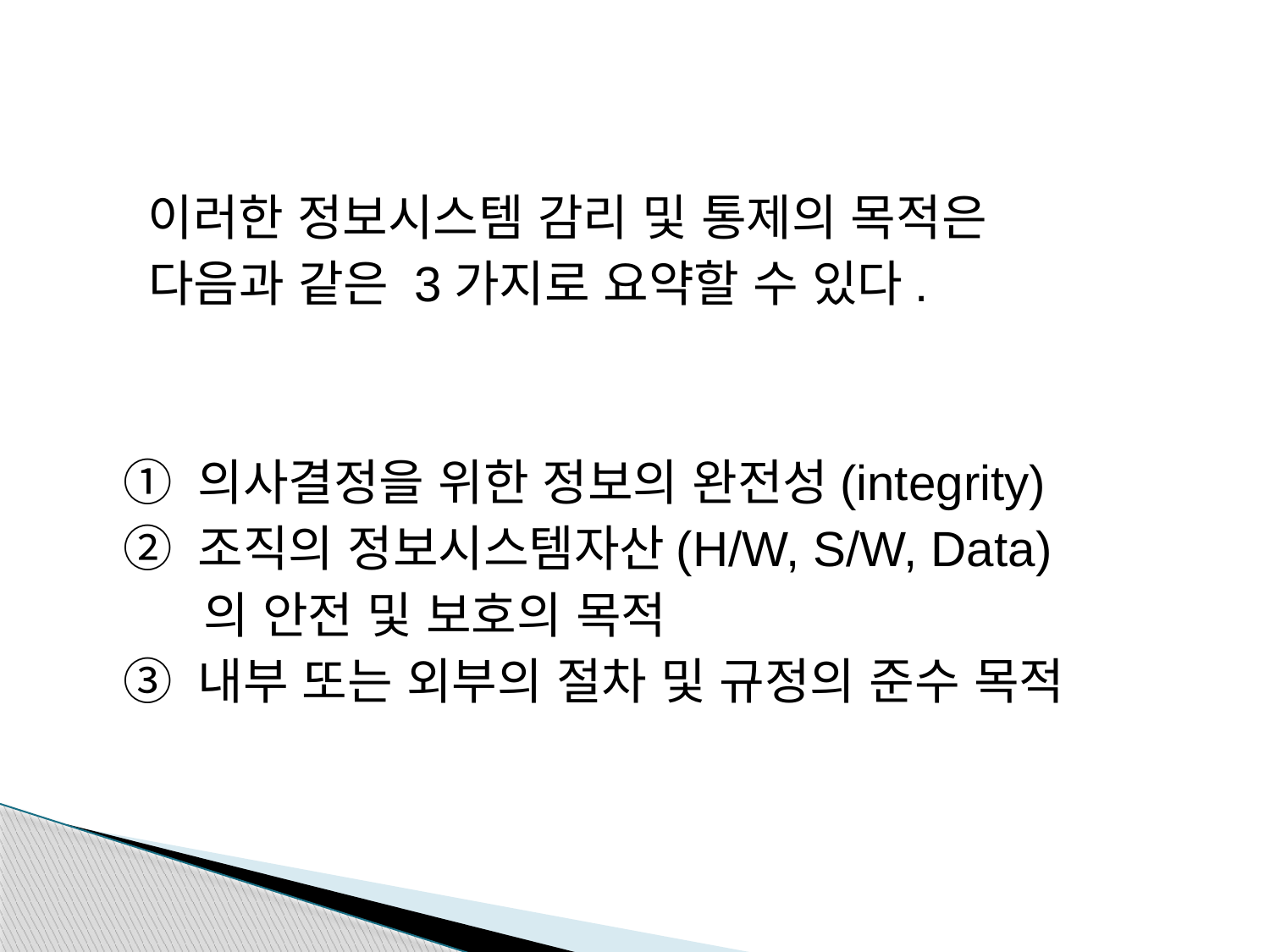

이러한 정보시스템 감리 및 통제의 목적은
 다음과 같은 3가지로 요약할 수 있다.

① 의사결정을 위한 정보의 완전성(integrity)
② 조직의 정보시스템자산(H/W, S/W, Data)
     의 안전 및 보호의 목적
③ 내부 또는 외부의 절차 및 규정의 준수 목적